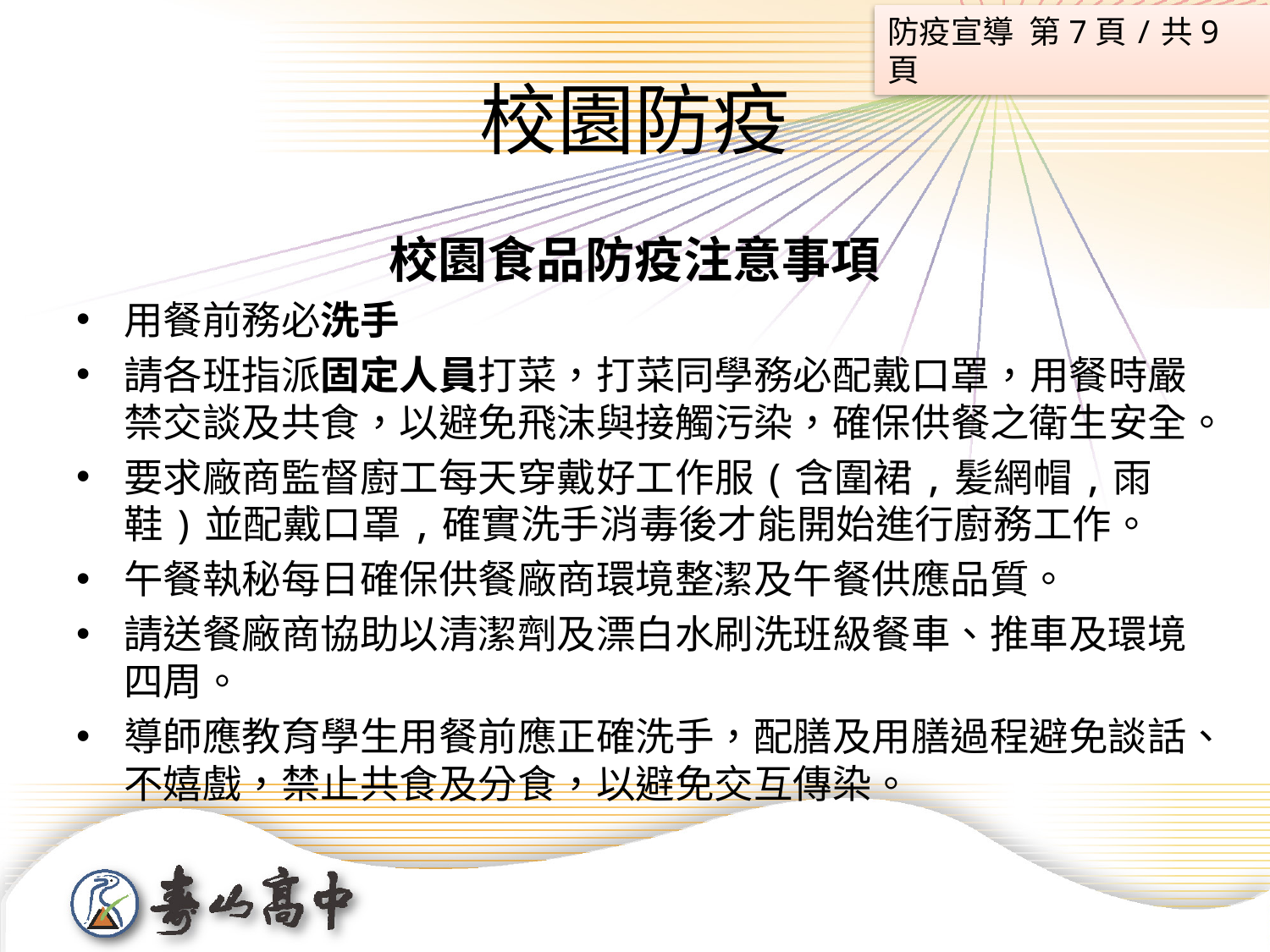

防疫宣導  第7頁/共9頁
# 校園防疫
校園食品防疫注意事項
用餐前務必洗手
請各班指派固定人員打菜，打菜同學務必配戴口罩，用餐時嚴禁交談及共食，以避免飛沫與接觸污染，確保供餐之衛生安全。
要求廠商監督廚工每天穿戴好工作服(含圍裙,髪網帽,雨鞋)並配戴口罩,確實洗手消毒後才能開始進行廚務工作。
午餐執秘每日確保供餐廠商環境整潔及午餐供應品質。
請送餐廠商協助以清潔劑及漂白水刷洗班級餐車、推車及環境四周。
導師應教育學生用餐前應正確洗手，配膳及用膳過程避免談話、不嬉戲，禁止共食及分食，以避免交互傳染。